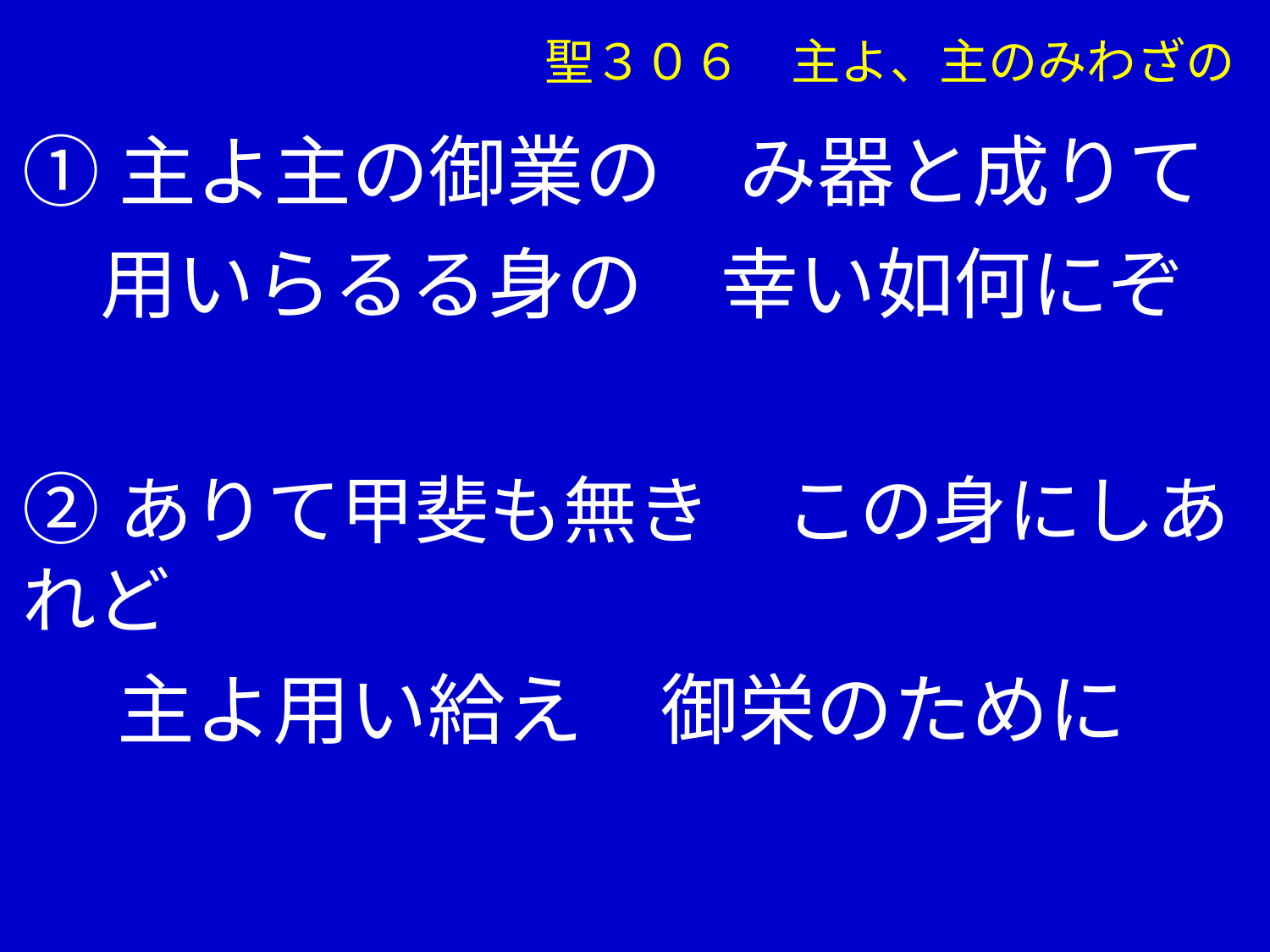

聖３０６　主よ、主のみわざの
①主よ主の御業の　み器と成りて
　用いらるる身の　幸い如何にぞ

②ありて甲斐も無き　この身にしあれど
　 主よ用い給え　御栄のために